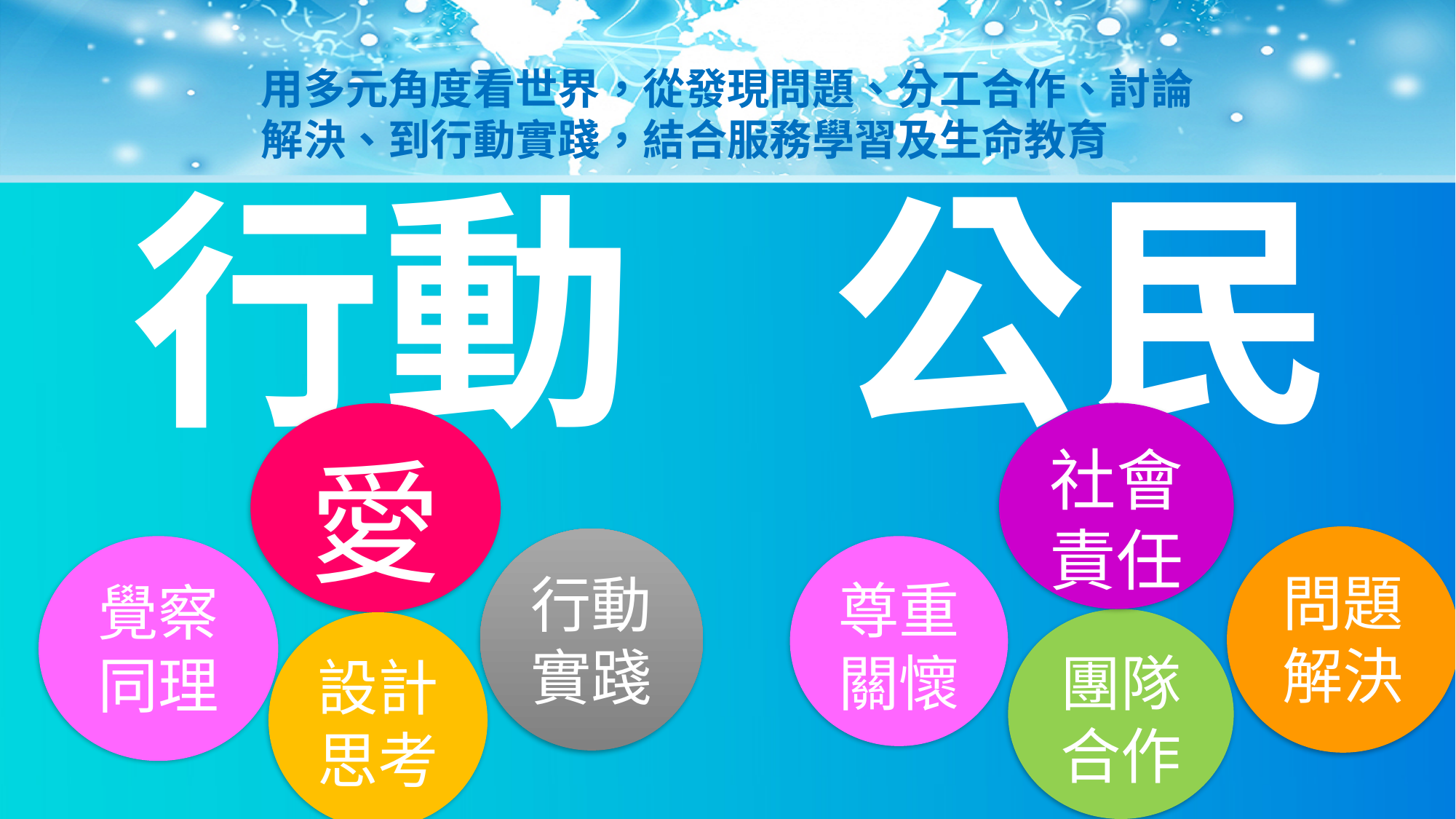

用多元角度看世界，從發現問題、分工合作、討論解決、到行動實踐，結合服務學習及生命教育
行動
公民
社會責任
愛
問題解決
行動實踐
尊重關懷
覺察
同理
團隊合作
設計
思考